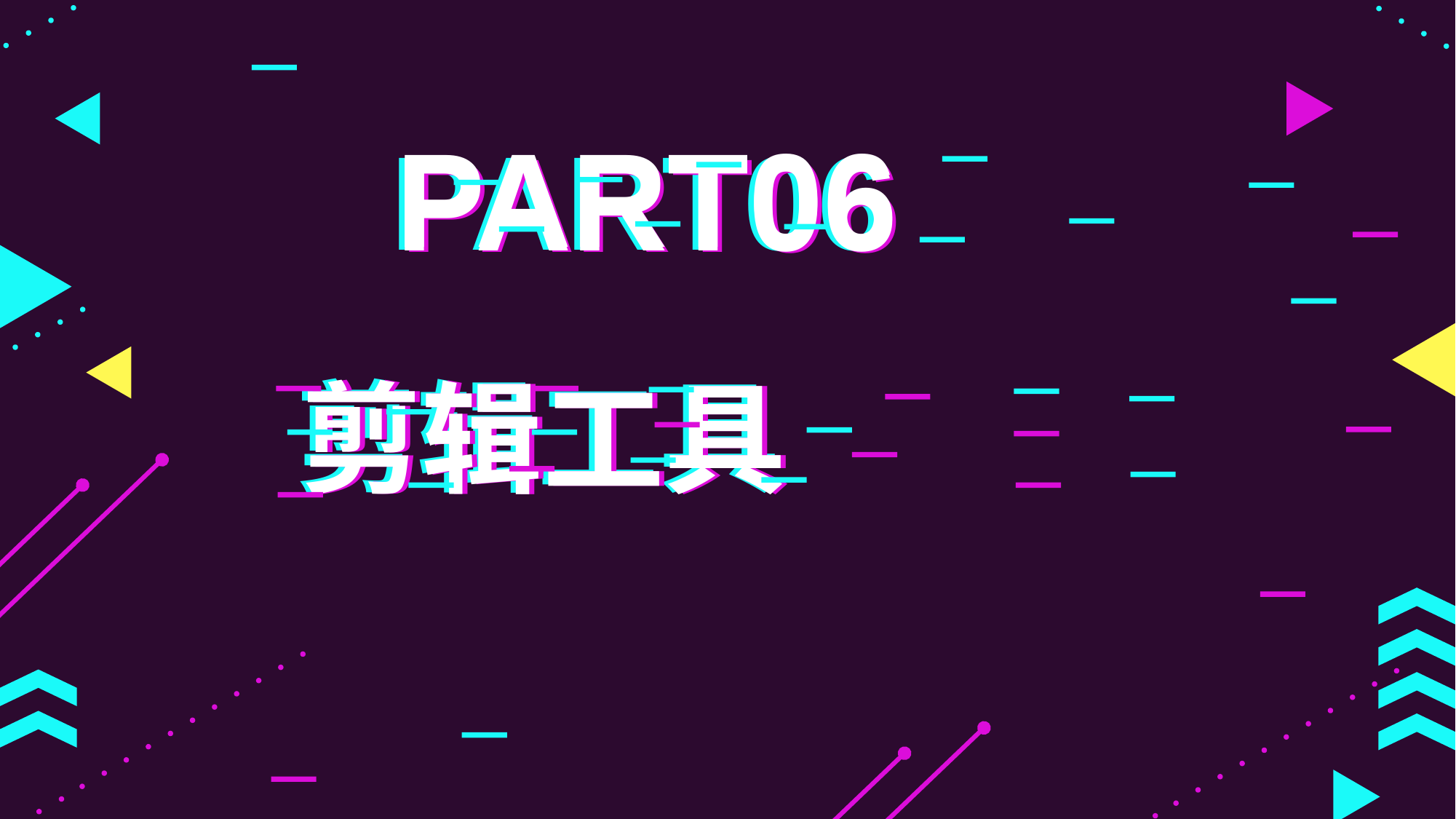

PART06
PART06
PART06
PART06

剪辑工具
剪辑工具
剪辑工具